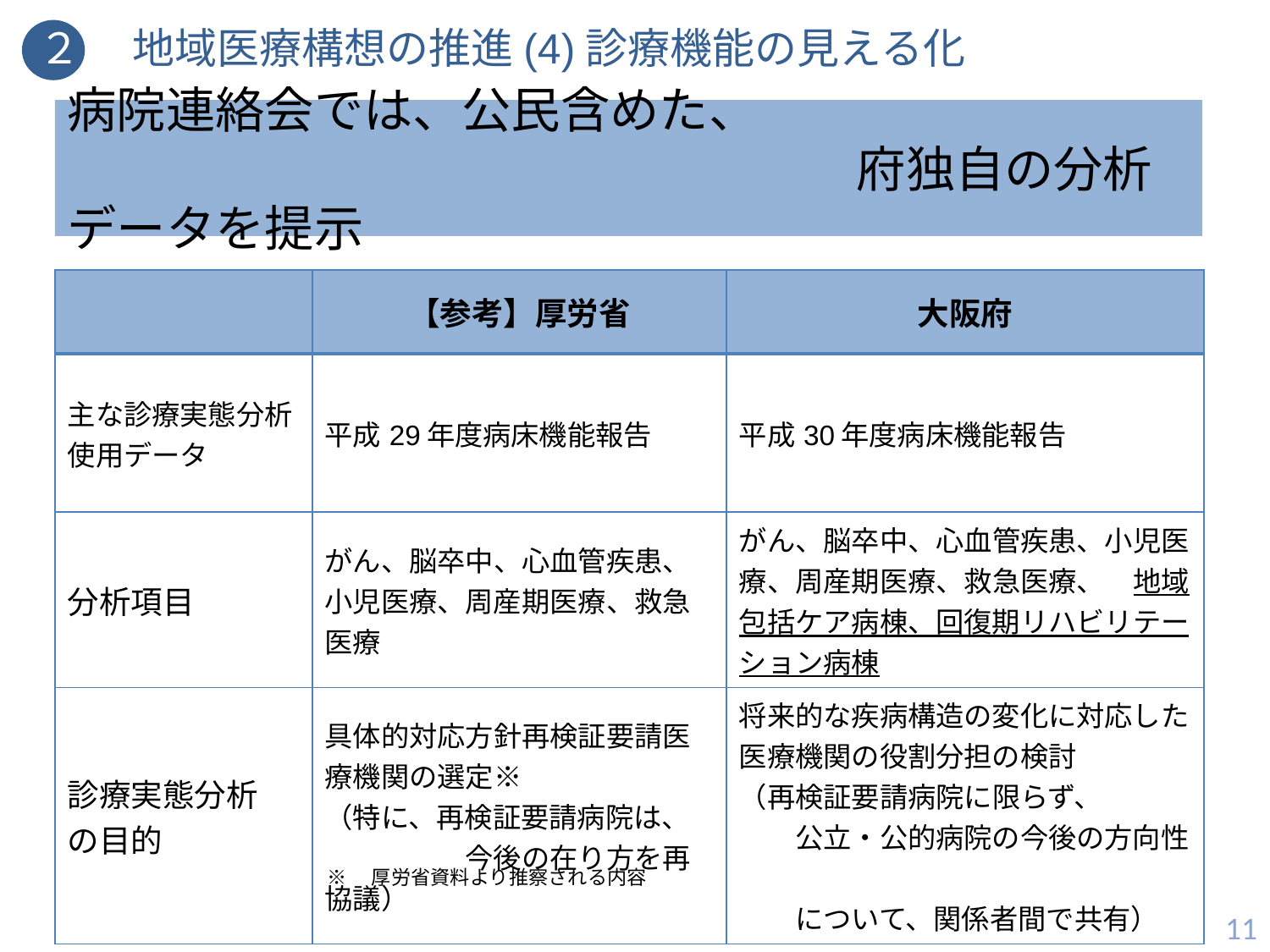

２ 　地域医療構想の推進(4)診療機能の見える化

病院連絡会では、公民含めた、
　　　　　　　　　　　　　　　　府独自の分析データを提示
|  | 【参考】厚労省 | 大阪府 |
| --- | --- | --- |
| 主な診療実態分析 使用データ | 平成29年度病床機能報告 | 平成30年度病床機能報告 |
| 分析項目 | がん、脳卒中、心血管疾患、小児医療、周産期医療、救急医療 | がん、脳卒中、心血管疾患、小児医療、周産期医療、救急医療、　地域包括ケア病棟、回復期リハビリテーション病棟 |
| 診療実態分析 の目的 | 具体的対応方針再検証要請医療機関の選定※ （特に、再検証要請病院は、 　　　　　今後の在り方を再協議） | 将来的な疾病構造の変化に対応した医療機関の役割分担の検討 （再検証要請病院に限らず、 　　公立・公的病院の今後の方向性　　 　　について、関係者間で共有） |
※　厚労省資料より推察される内容
11